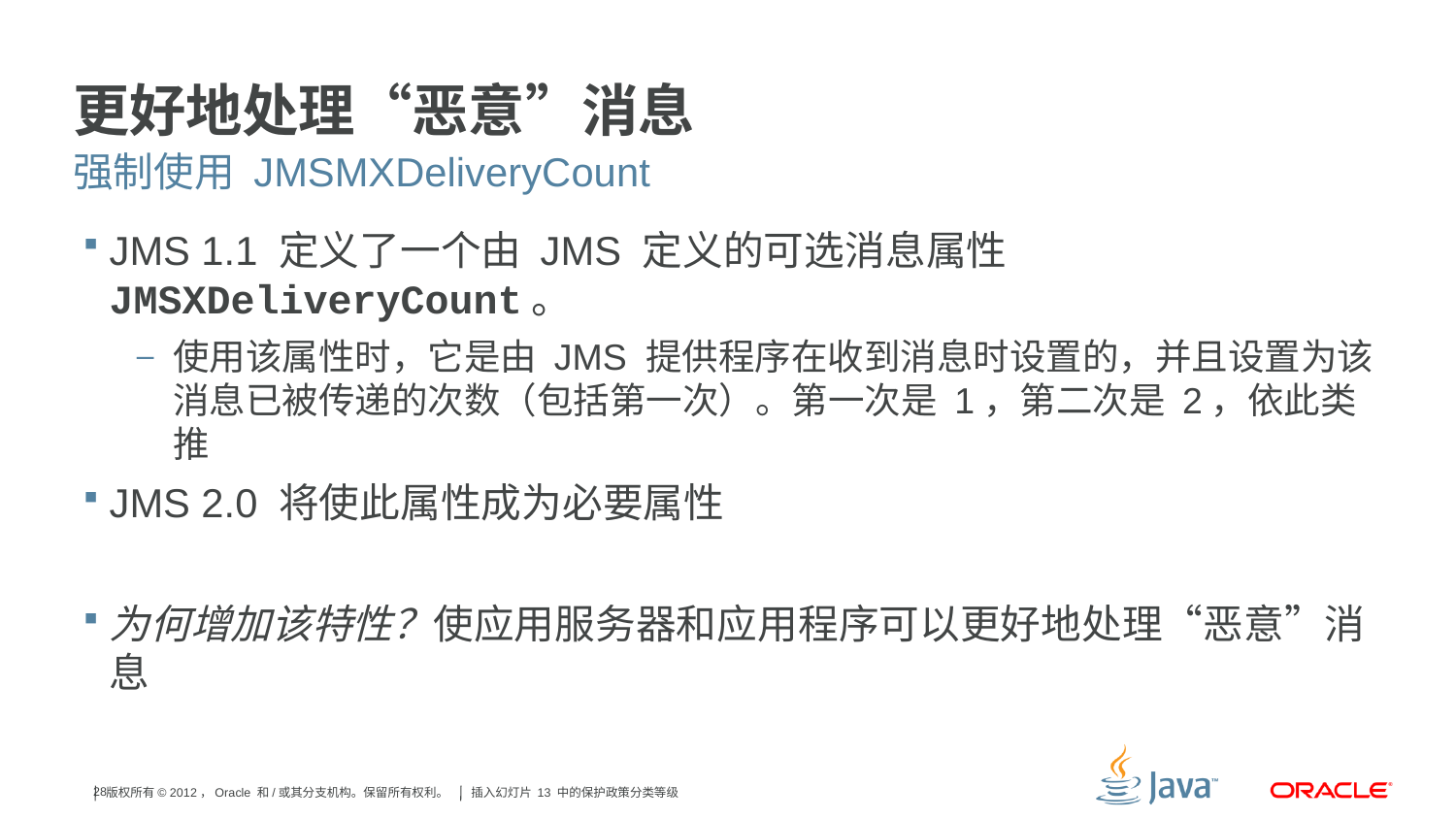

# 更好地处理“恶意”消息
强制使用 JMSMXDeliveryCount
JMS 1.1 定义了一个由 JMS 定义的可选消息属性 JMSXDeliveryCount。
使用该属性时，它是由 JMS 提供程序在收到消息时设置的，并且设置为该消息已被传递的次数（包括第一次）。第一次是 1，第二次是 2，依此类推
JMS 2.0 将使此属性成为必要属性

为何增加该特性？使应用服务器和应用程序可以更好地处理“恶意”消息